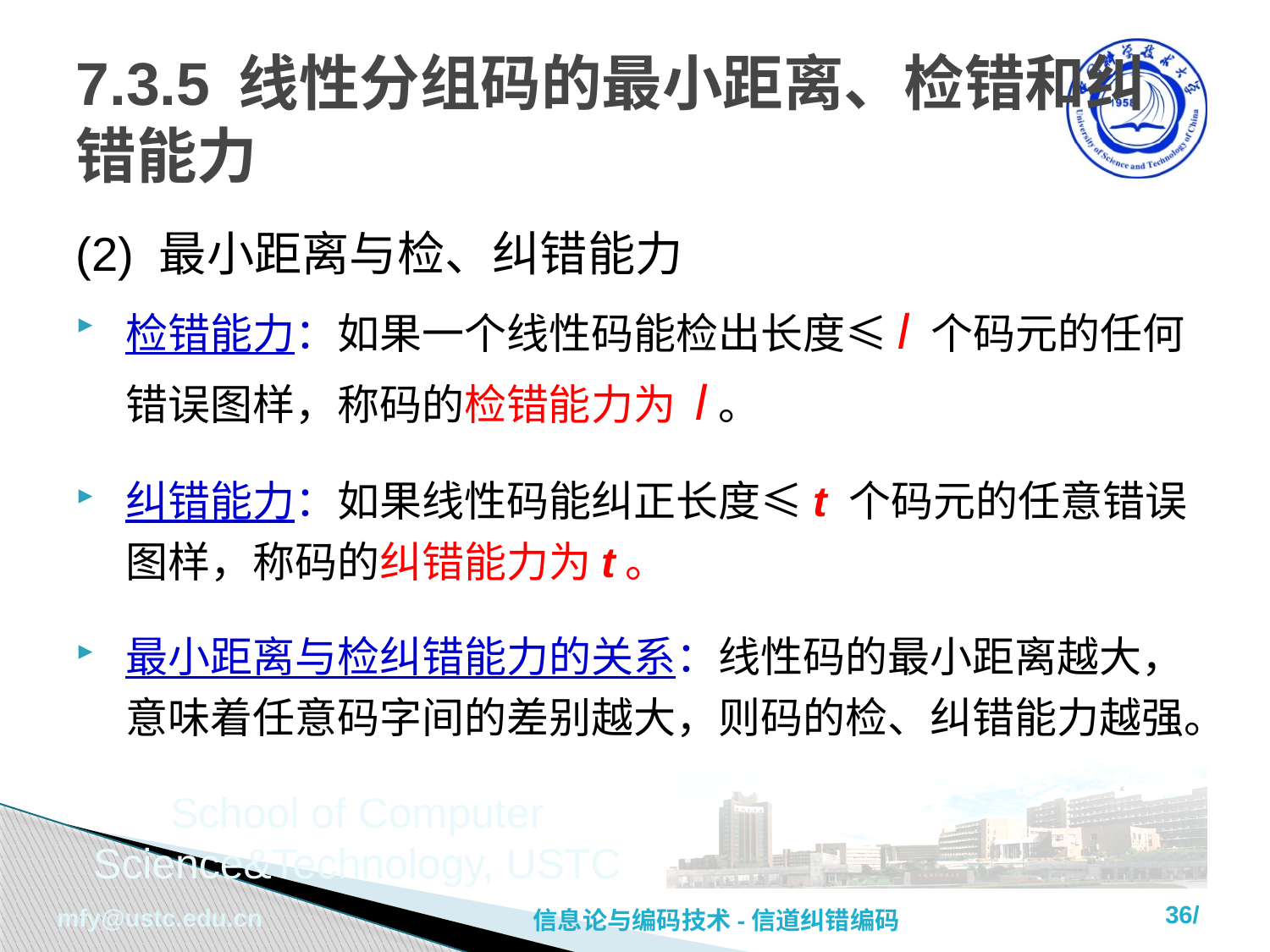

# 7.3.5 线性分组码的最小距离、检错和纠错能力
(2) 最小距离与检、纠错能力
检错能力：如果一个线性码能检出长度≤l 个码元的任何错误图样，称码的检错能力为 l。

纠错能力：如果线性码能纠正长度≤t 个码元的任意错误图样，称码的纠错能力为t。

最小距离与检纠错能力的关系：线性码的最小距离越大，意味着任意码字间的差别越大，则码的检、纠错能力越强。